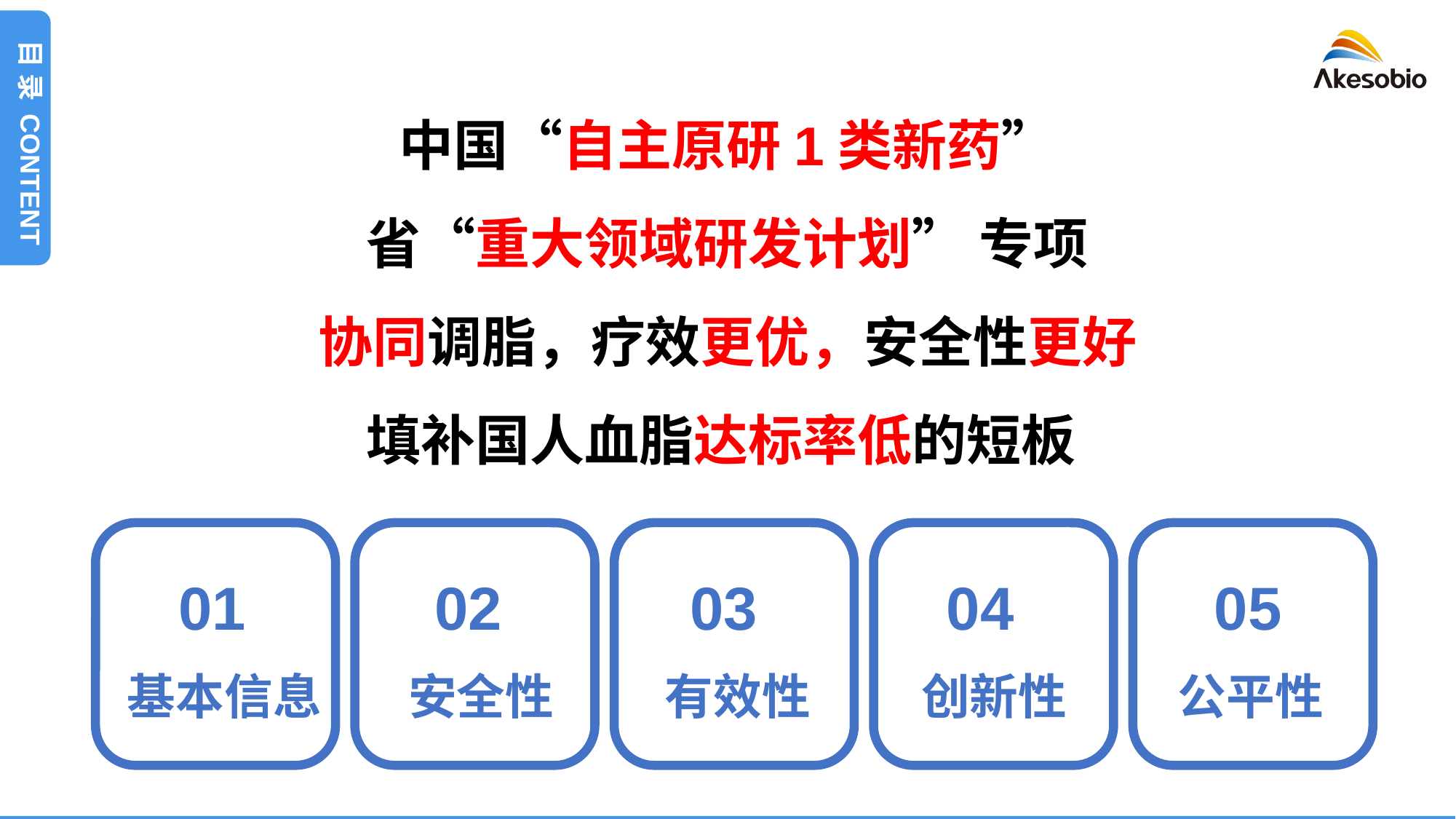

目 录 CONTENT
中国“自主原研1类新药”
省“重大领域研发计划” 专项
协同调脂，疗效更优，安全性更好
填补国人血脂达标率低的短板

01
02
03
04
05
基本信息
安全性
有效性
创新性
公平性